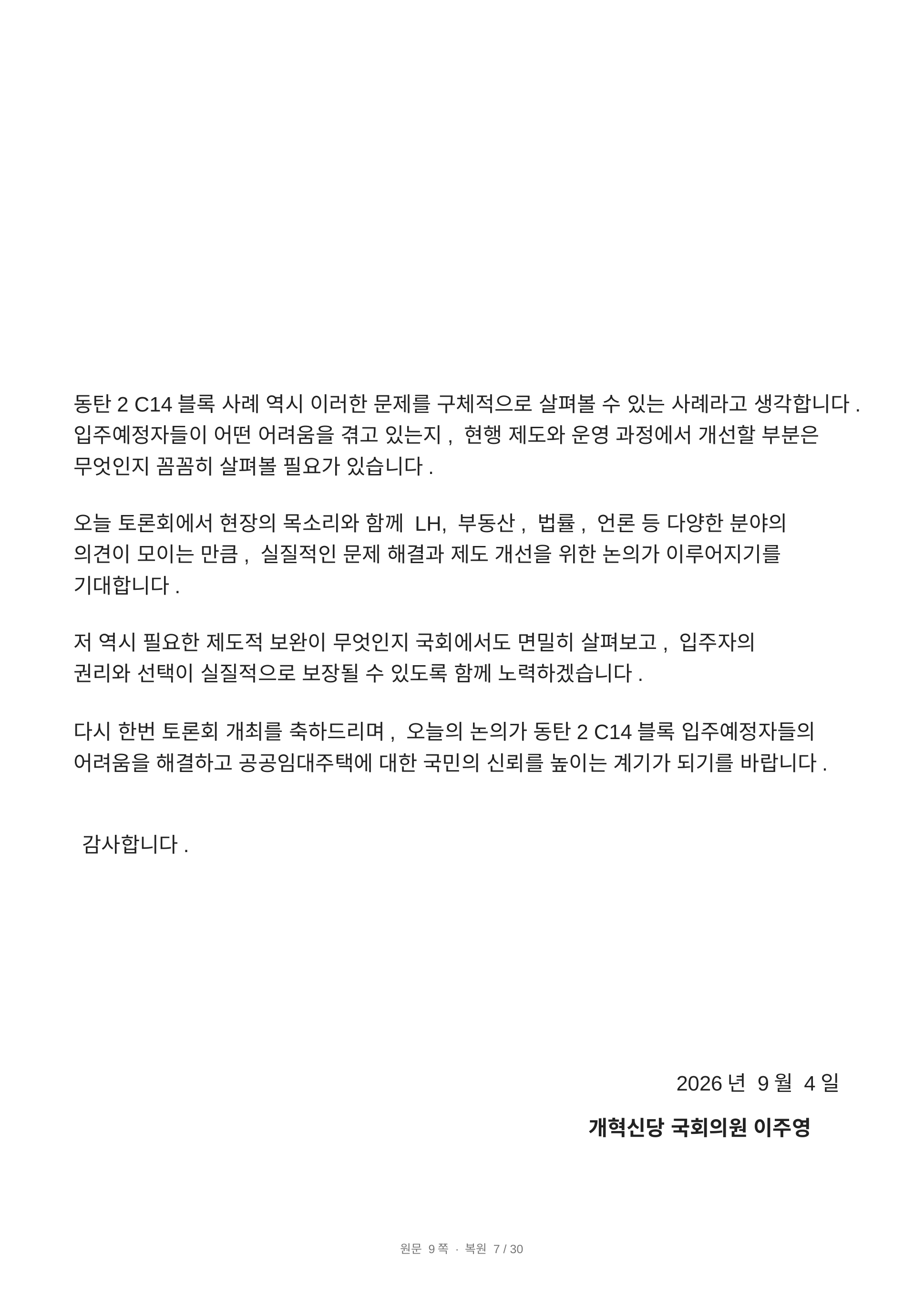

동탄2 C14블록 사례 역시 이러한 문제를 구체적으로 살펴볼 수 있는 사례라고 생각합니다. 입주예정자들이 어떤 어려움을 겪고 있는지, 현행 제도와 운영 과정에서 개선할 부분은 무엇인지 꼼꼼히 살펴볼 필요가 있습니다.
오늘 토론회에서 현장의 목소리와 함께 LH, 부동산, 법률, 언론 등 다양한 분야의 의견이 모이는 만큼, 실질적인 문제 해결과 제도 개선을 위한 논의가 이루어지기를 기대합니다.
저 역시 필요한 제도적 보완이 무엇인지 국회에서도 면밀히 살펴보고, 입주자의 권리와 선택이 실질적으로 보장될 수 있도록 함께 노력하겠습니다.
다시 한번 토론회 개최를 축하드리며, 오늘의 논의가 동탄2 C14블록 입주예정자들의 어려움을 해결하고 공공임대주택에 대한 국민의 신뢰를 높이는 계기가 되기를 바랍니다.
감사합니다.
2026년 9월 4일
개혁신당 국회의원 이주영
원문 9쪽 · 복원 7 / 30